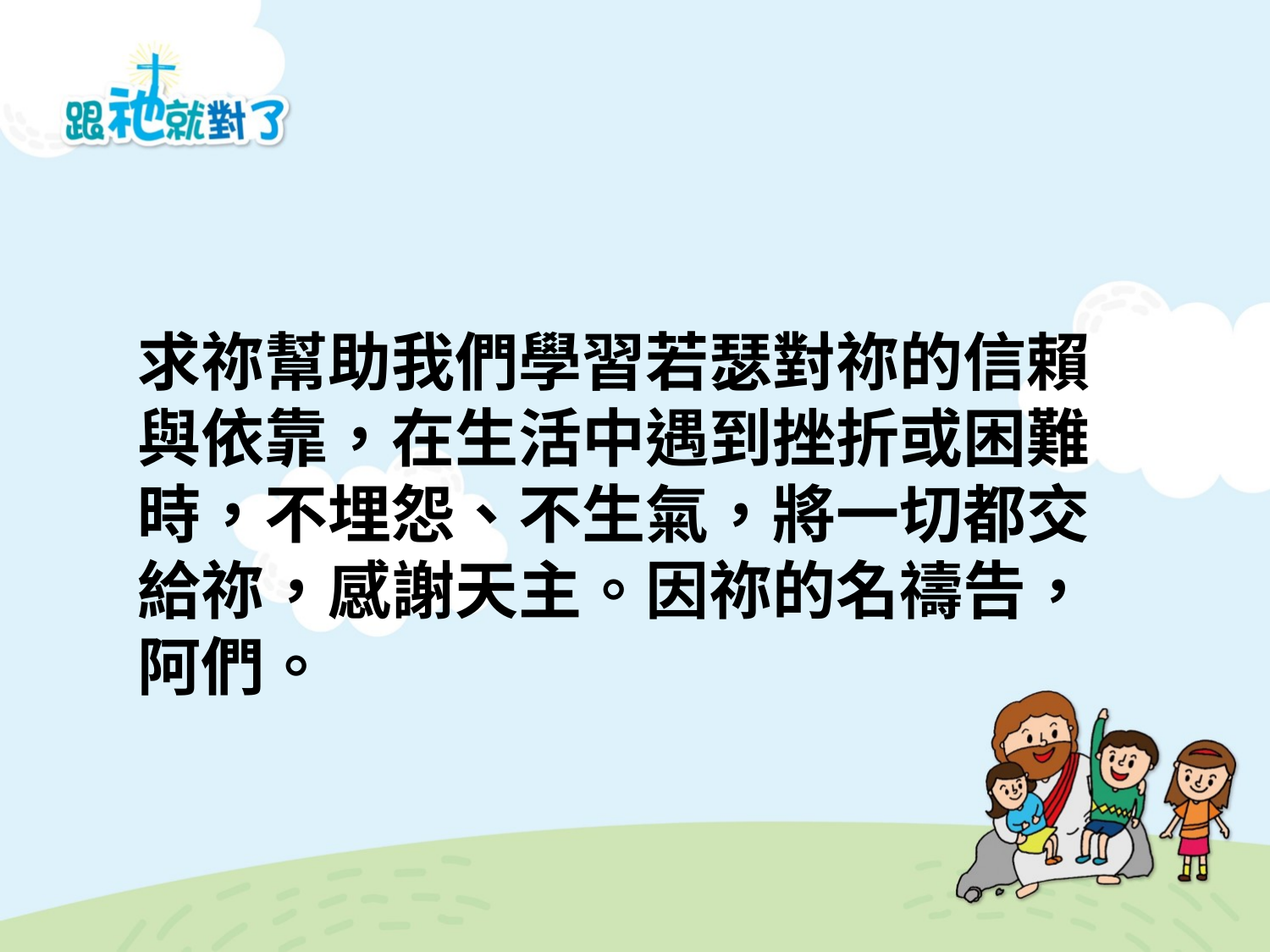

求祢幫助我們學習若瑟對祢的信賴與依靠，在生活中遇到挫折或困難時，不埋怨、不生氣，將一切都交給祢，感謝天主。因祢的名禱告，阿們。